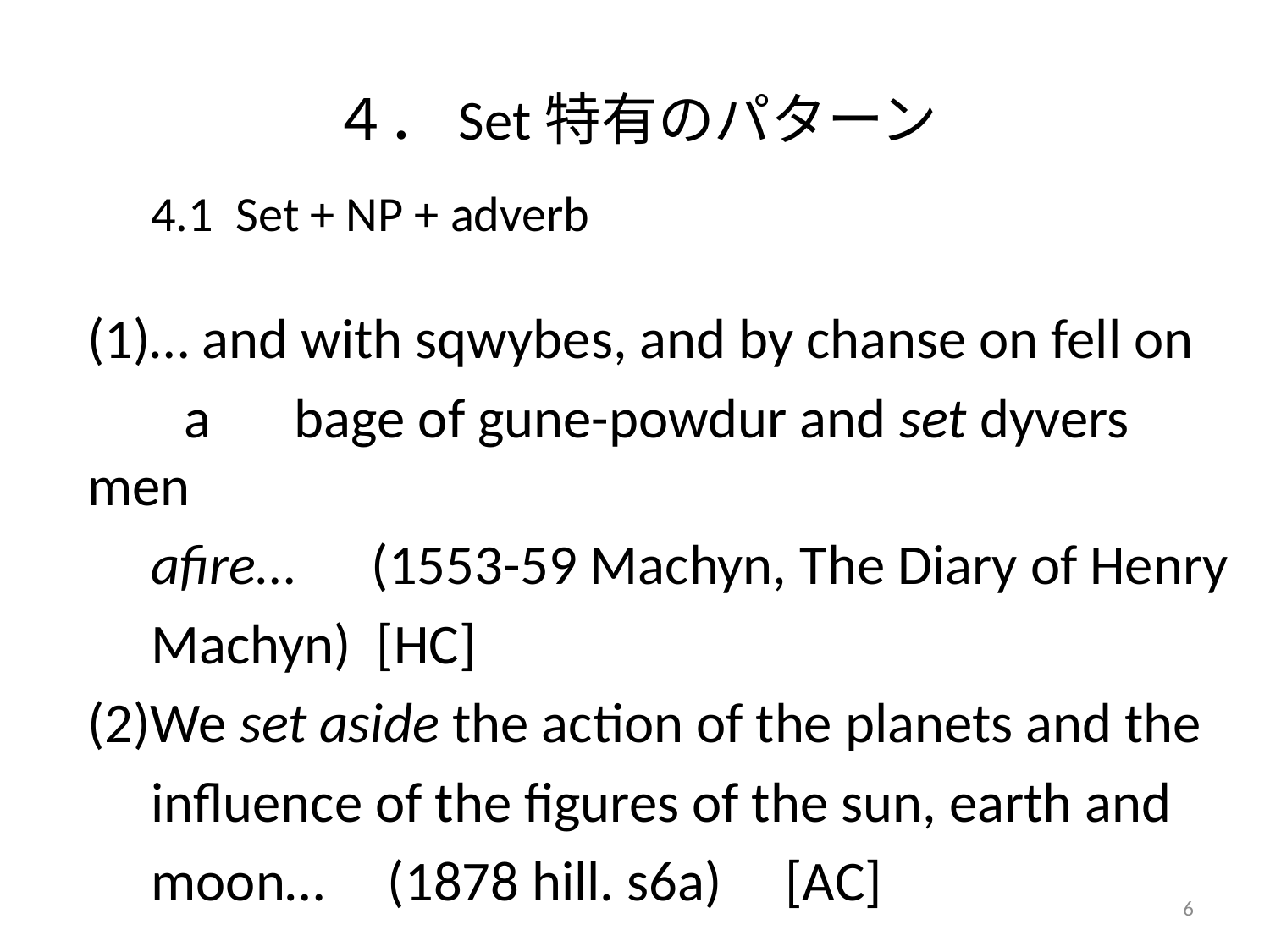

# ４．Set特有のパターン
4.1  Set + NP + adverb

(1)… and with sqwybes, and by chanse on fell on
 　a　bage of gune-powdur and set dyvers men
     afire…      (1553-59 Machyn, The Diary of Henry
     Machyn)  [HC]
(2)We set aside the action of the planets and the
     influence of the figures of the sun, earth and
     moon…     (1878 hill. s6a)     [AC]

6